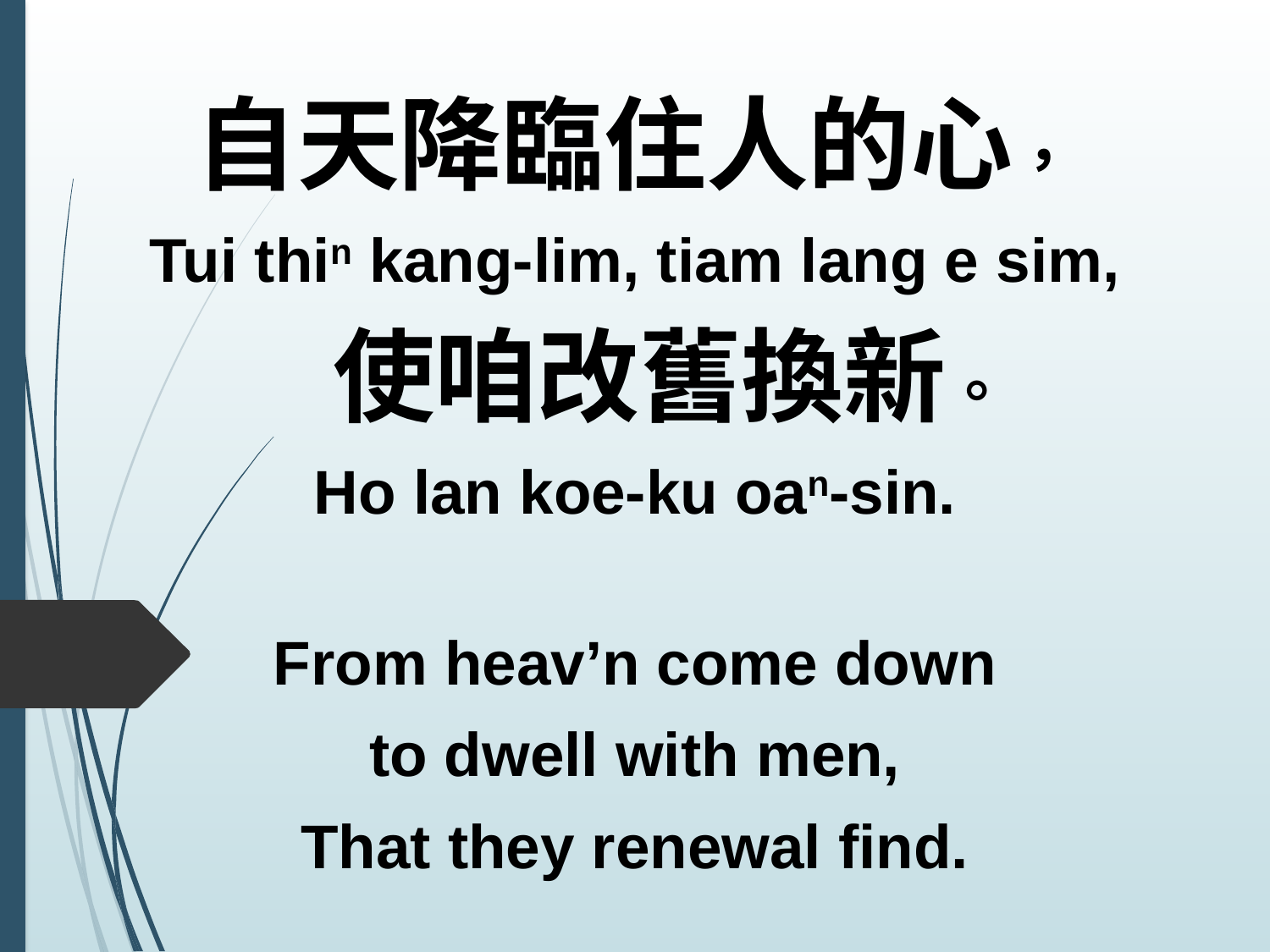

自天降臨住人的心，
Tui thin kang-lim, tiam lang e sim,
  使咱改舊換新。
Ho lan koe-ku oan-sin.

From heav’n come down
to dwell with men,
That they renewal find.